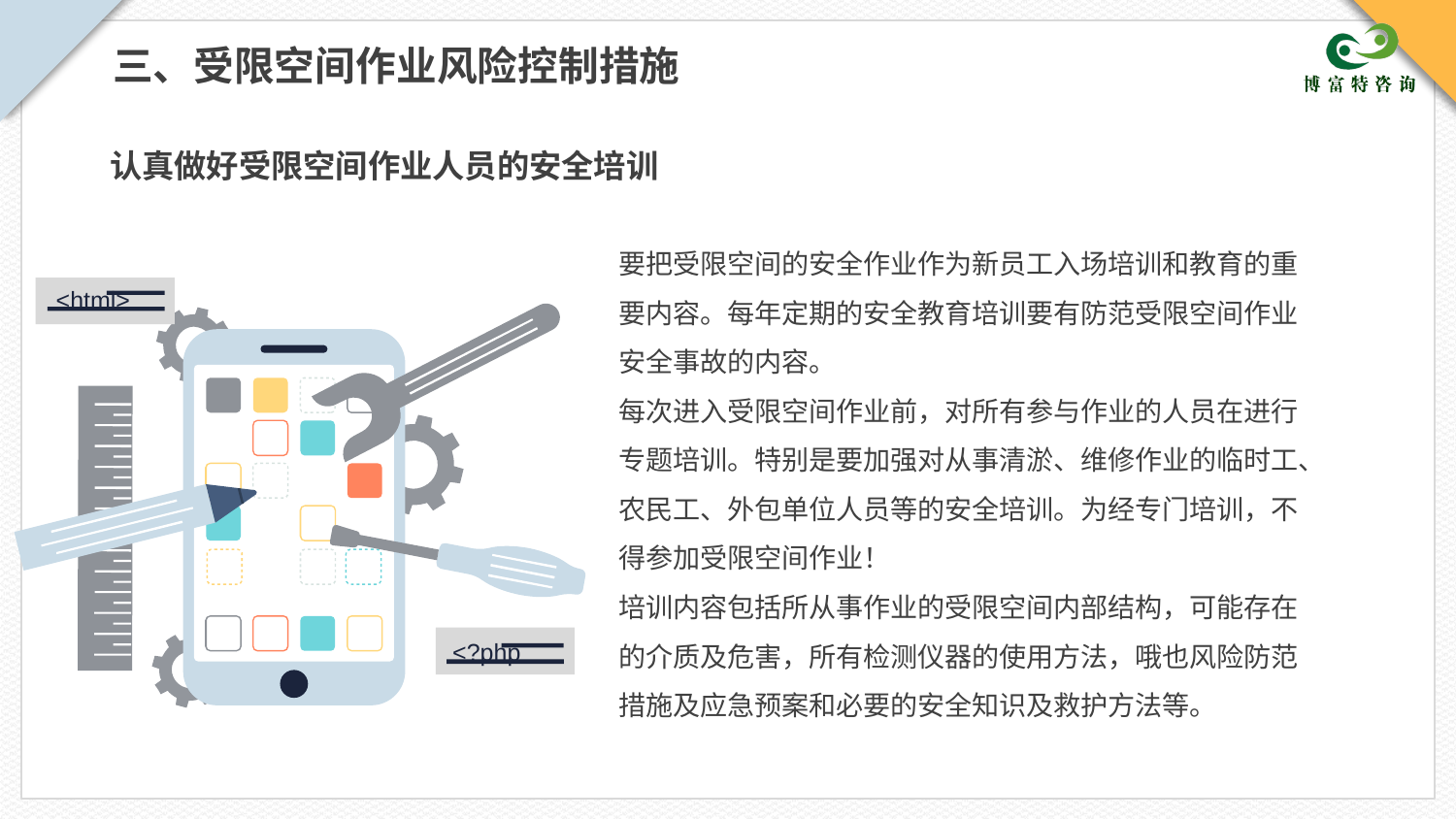

三、受限空间作业风险控制措施
认真做好受限空间作业人员的安全培训
要把受限空间的安全作业作为新员工入场培训和教育的重要内容。每年定期的安全教育培训要有防范受限空间作业安全事故的内容。
每次进入受限空间作业前，对所有参与作业的人员在进行专题培训。特别是要加强对从事清淤、维修作业的临时工、农民工、外包单位人员等的安全培训。为经专门培训，不得参加受限空间作业！
培训内容包括所从事作业的受限空间内部结构，可能存在的介质及危害，所有检测仪器的使用方法，哦也风险防范措施及应急预案和必要的安全知识及救护方法等。
<html>

<?php